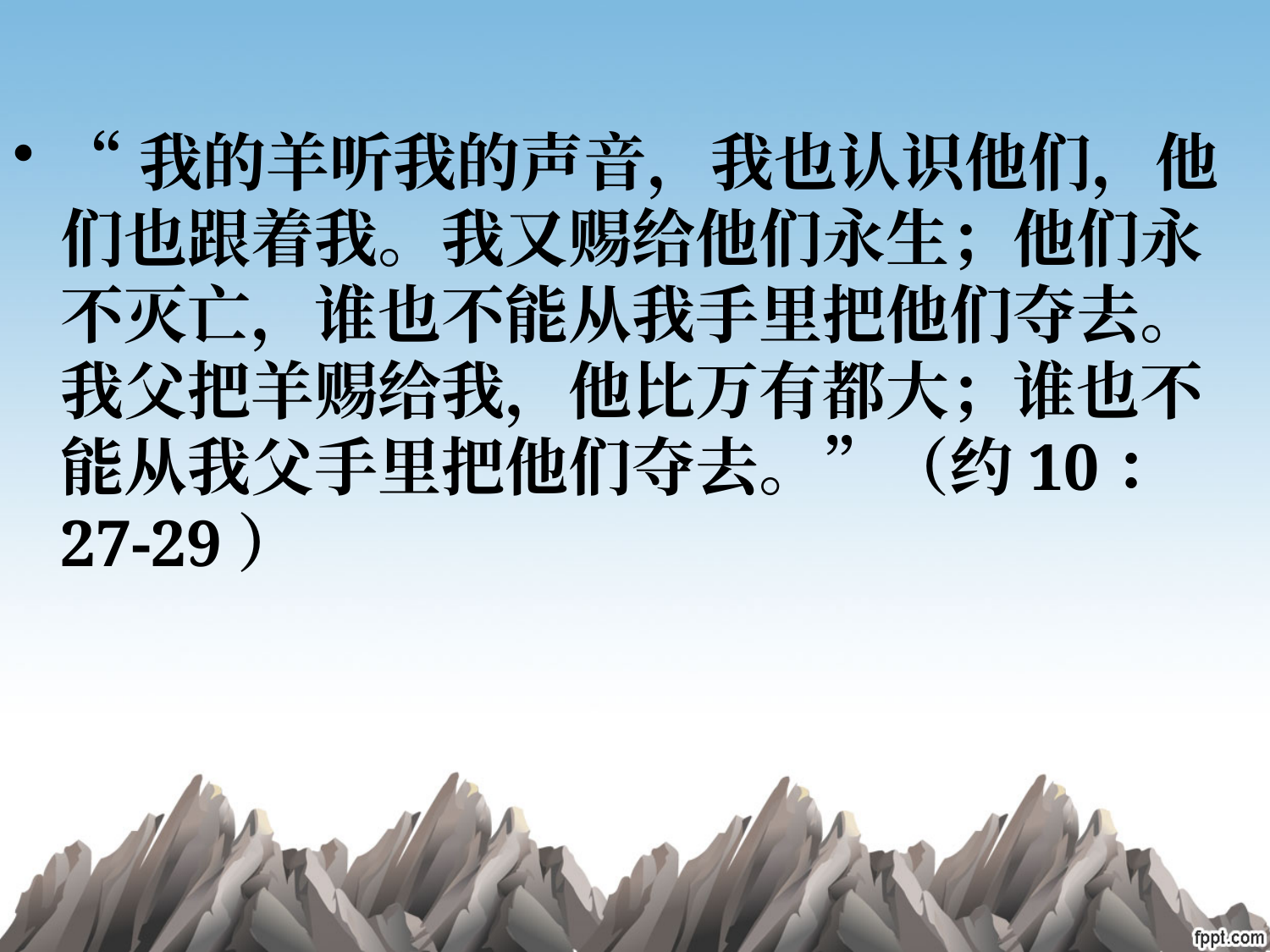

“我的羊听我的声音，我也认识他们，他们也跟着我。我又赐给他们永生；他们永不灭亡，谁也不能从我手里把他们夺去。我父把羊赐给我，他比万有都大；谁也不能从我父手里把他们夺去。”（约10：27-29）